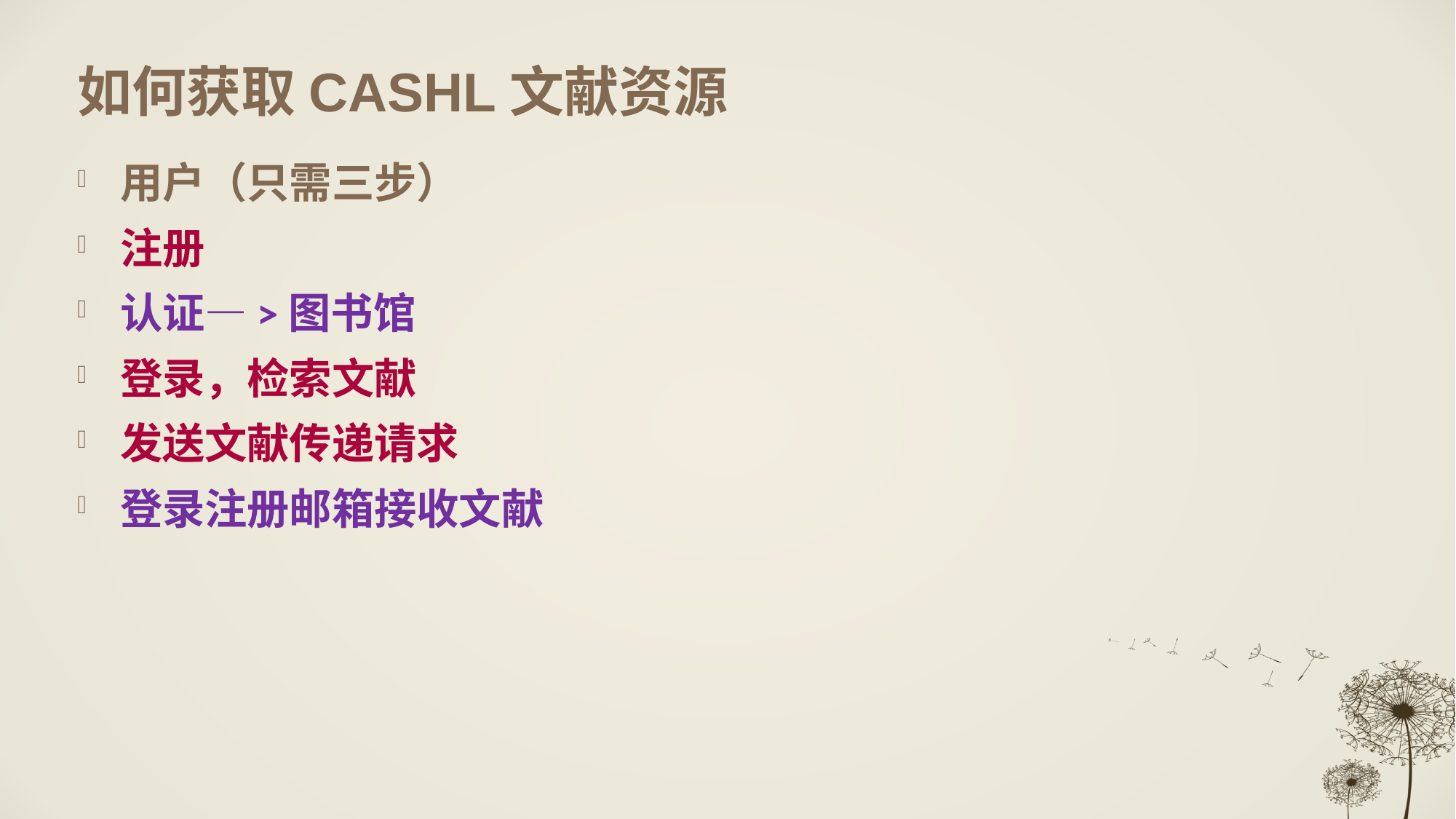

# 如何获取CASHL文献资源
用户（只需三步）
注册
认证—>图书馆
登录，检索文献
发送文献传递请求
登录注册邮箱接收文献